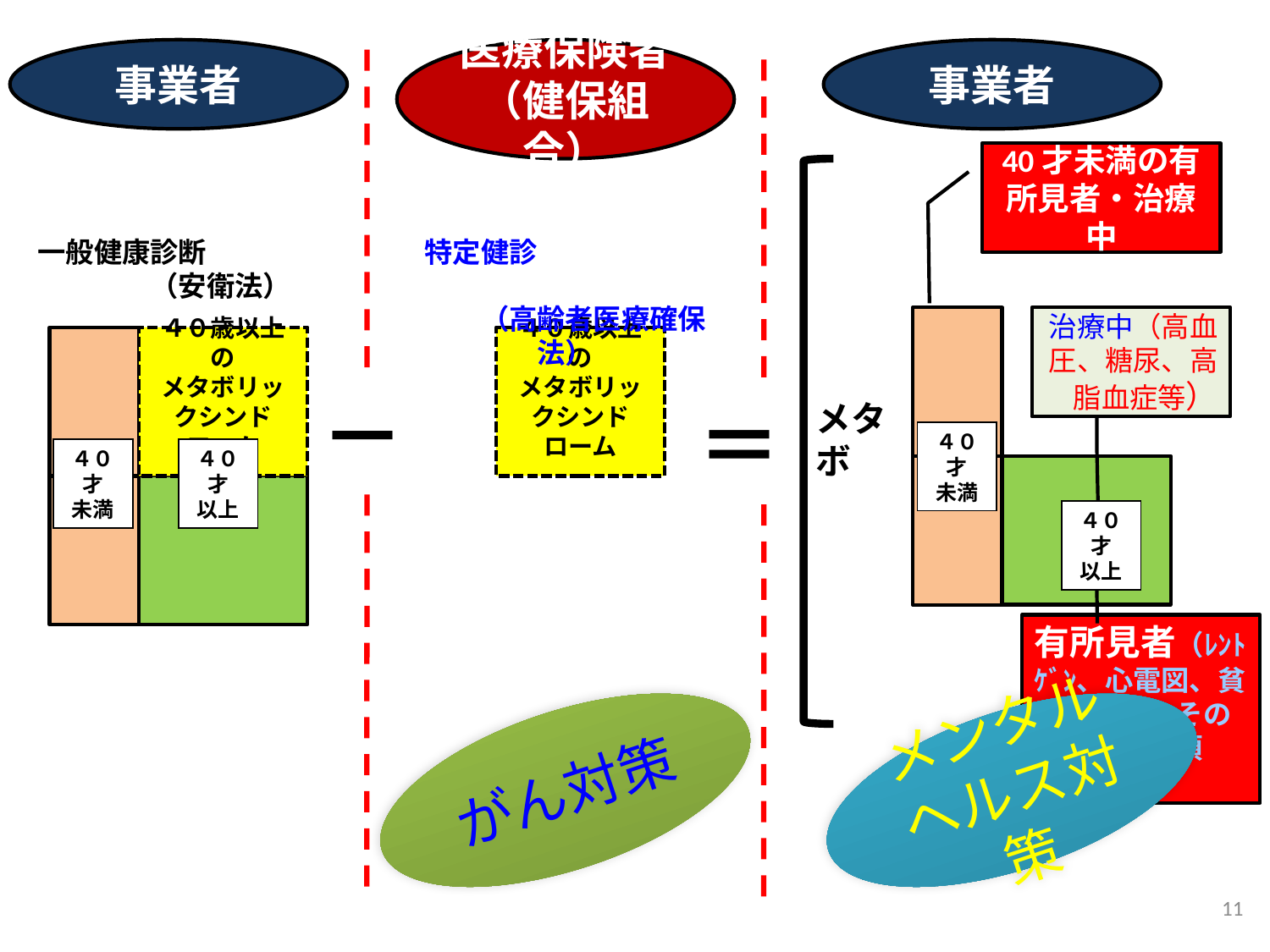

事業者
医療保険者（健保組合）
事業者
40才未満の有所見者・治療中

一般健康診断　　　　　　　（安衛法）
特定健診　　　　　　　　　　　　　　　　　　（高齢者医療確保法）
治療中（高血圧、糖尿、高脂血症等）

４０歳以上の
メタボリックシンドローム

４０歳以上の
メタボリックシンドローム

－
＝
メタボ
４０才
未満
４０才
未満
４０才
以上

４０才
以上
有所見者（ﾚﾝﾄｹﾞﾝ、心電図、貧血、聴力、その他の法定外項目）
がん対策
メンタルヘルス対策
11